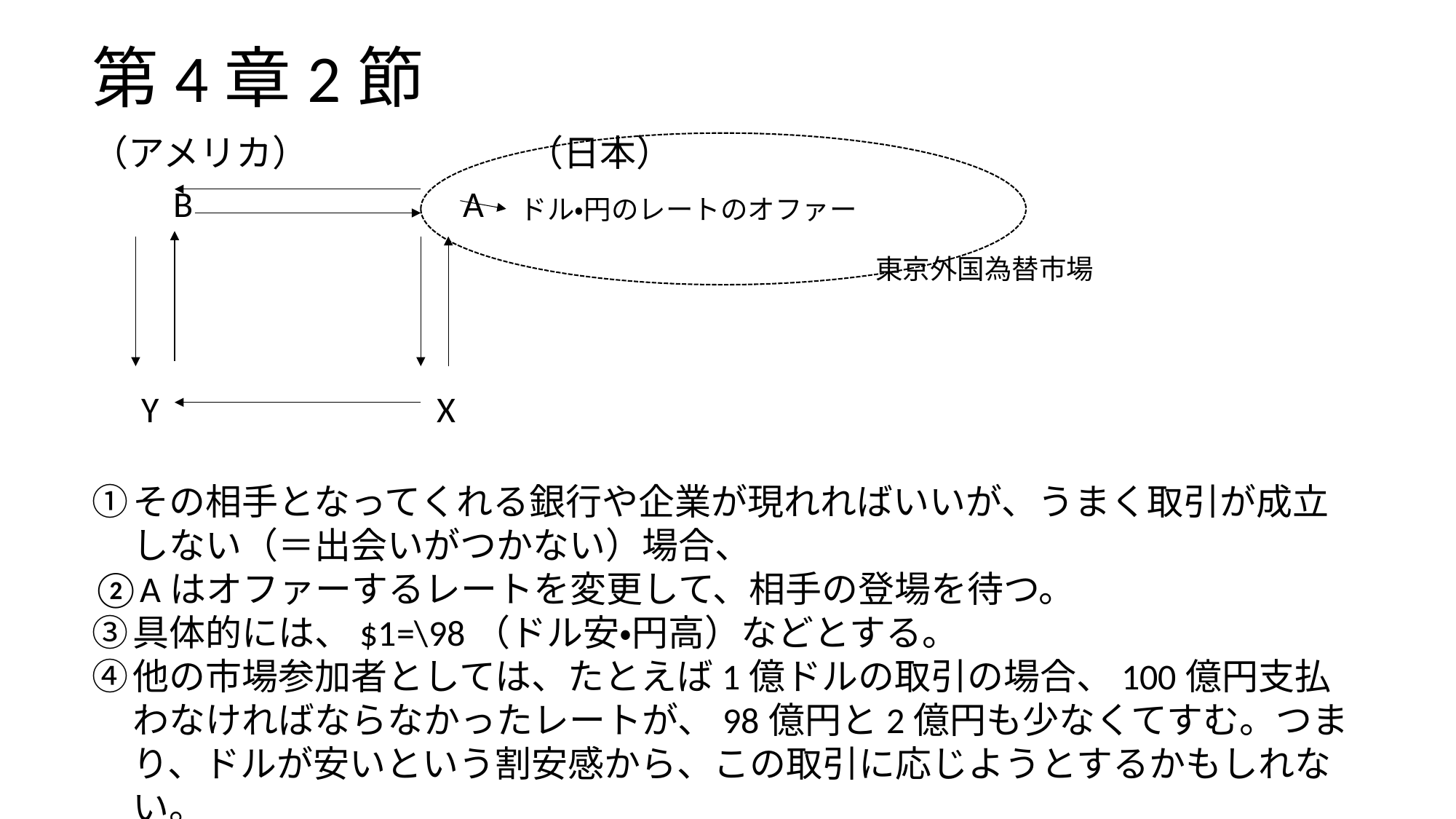

# 第4章2節
（アメリカ）　　　　　　（日本）
　　B                                 A

      Y                                  X

ドル・円のレートのオファー
東京外国為替市場
その相手となってくれる銀行や企業が現れればいいが、うまく取引が成立しない（＝出会いがつかない）場合、
Aはオファーするレートを変更して、相手の登場を待つ。
具体的には、$1=\98（ドル安・円高）などとする。
他の市場参加者としては、たとえば1億ドルの取引の場合、100億円支払わなければならなかったレートが、98億円と2億円も少なくてすむ。つまり、ドルが安いという割安感から、この取引に応じようとするかもしれない。